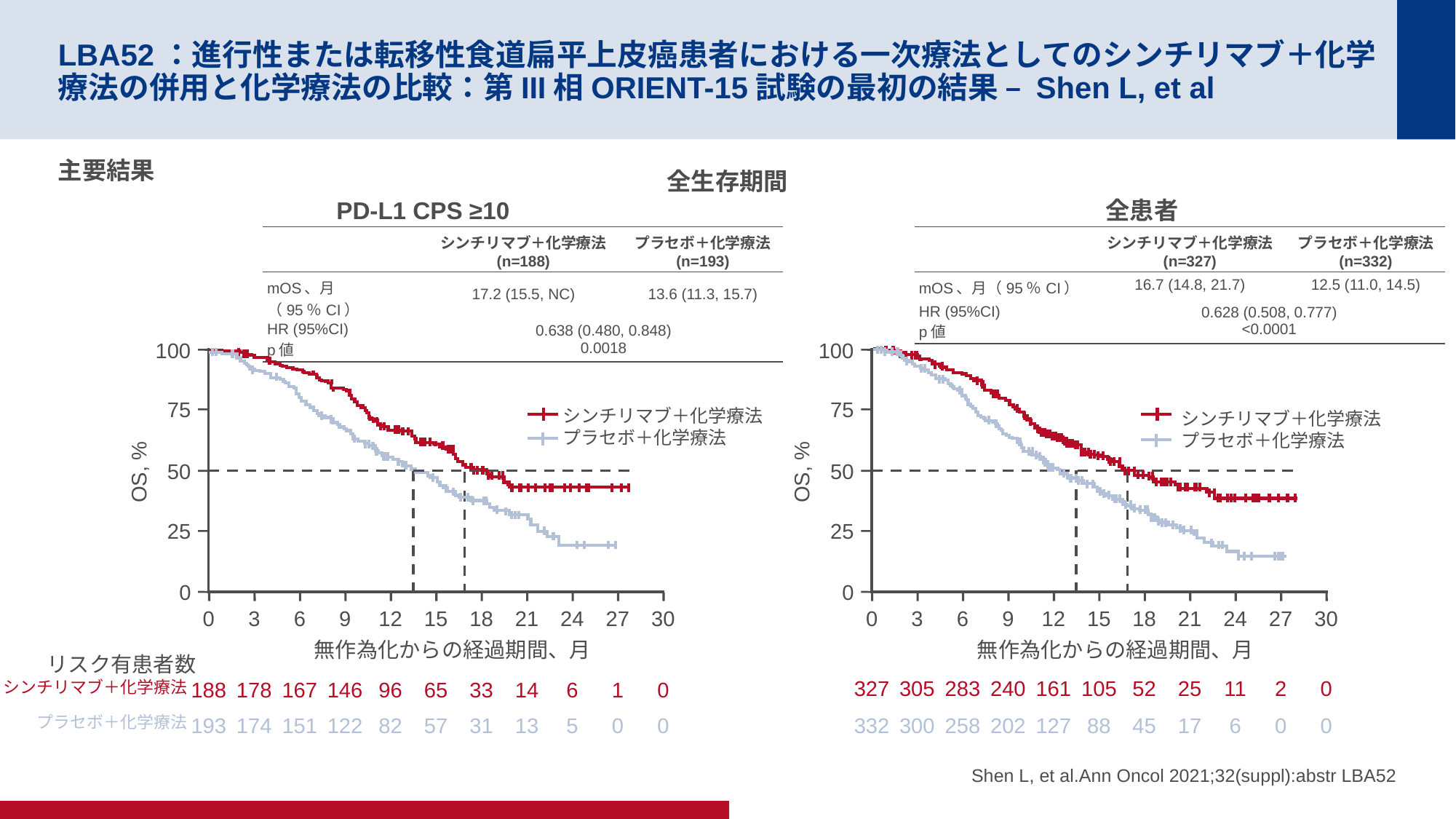

# LBA52：進行性または転移性食道扁平上皮癌患者における一次療法としてのシンチリマブ＋化学療法の併用と化学療法の比較：第III相ORIENT-15試験の最初の結果 – Shen L, et al
主要結果
全生存期間
PD-L1 CPS ≥10
全患者
|  | シンチリマブ＋化学療法 (n=188) | プラセボ＋化学療法 (n=193) |
| --- | --- | --- |
| mOS、月（95％CI） | 17.2 (15.5, NC) | 13.6 (11.3, 15.7) |
| HR (95%CI) p値 | 0.638 (0.480, 0.848) 0.0018 |  |
|  | シンチリマブ＋化学療法 (n=327) | プラセボ＋化学療法 (n=332) |
| --- | --- | --- |
| mOS、月（95％CI） | 16.7 (14.8, 21.7) | 12.5 (11.0, 14.5) |
| HR (95%CI) p値 | 0.628 (0.508, 0.777) <0.0001 |  |
100

75

50
OS, %

25

0

0
3
6
9
12
15
18
21
24
27
30
無作為化からの経過期間、月
リスク有患者数
シンチリマブ＋化学療法
188
178
167
146
96
65
33
14
6
1
0
プラセボ＋化学療法
193
174
151
122
82
57
31
13
5
0
0
100

75

50
OS, %

25

0

シンチリマブ＋化学療法
プラセボ＋化学療法
シンチリマブ＋化学療法
プラセボ＋化学療法

0
3
6
9
12
15
18
21
24
27
30
無作為化からの経過期間、月
327
305
283
240
161
105
52
25
11
2
0
332
300
258
202
127
88
45
17
6
0
0
Shen L, et al.Ann Oncol 2021;32(suppl):abstr LBA52